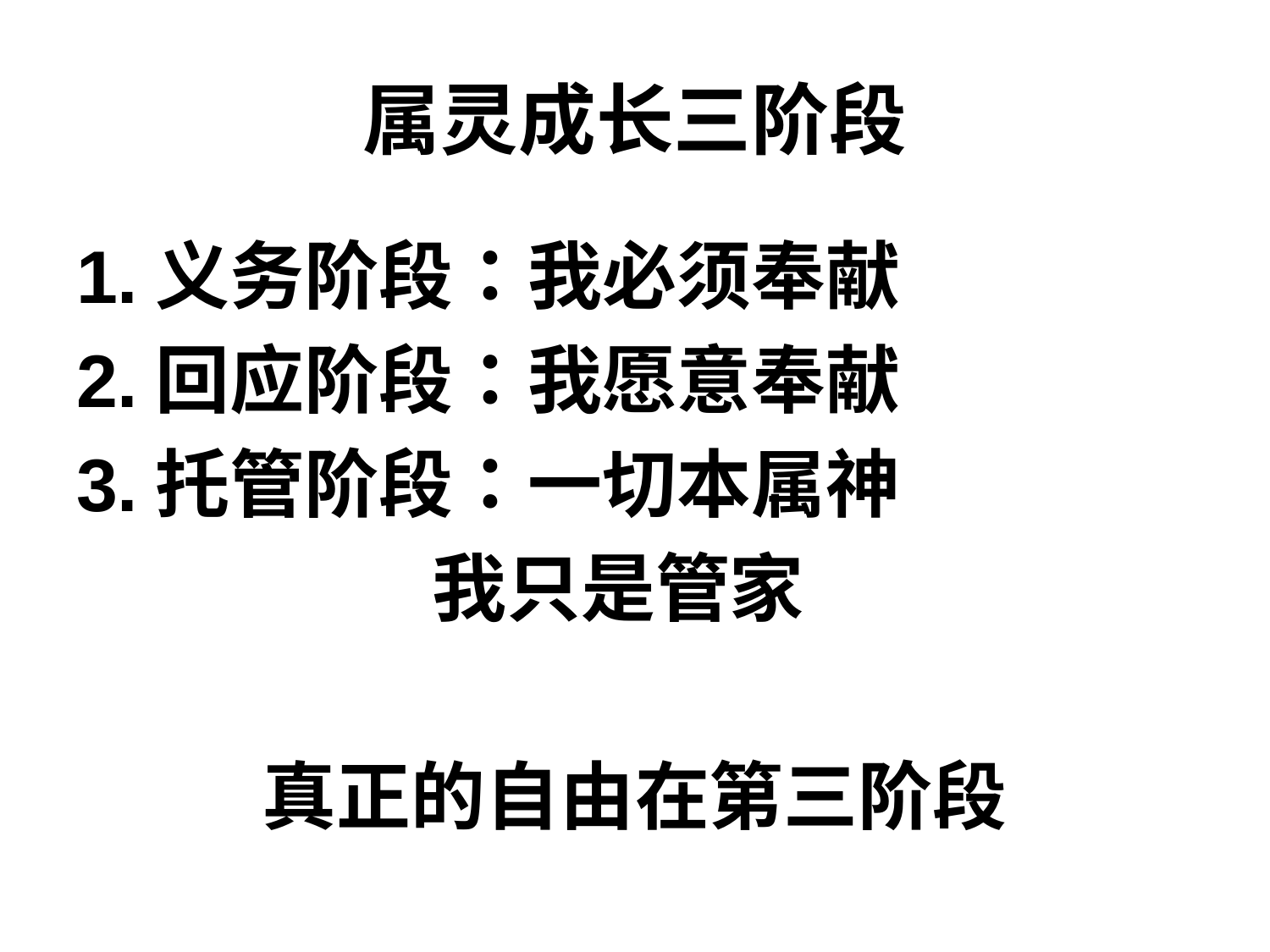

# 属灵成长三阶段
1.义务阶段：我必须奉献
2.回应阶段：我愿意奉献
3.托管阶段：一切本属神
                    我只是管家

真正的自由在第三阶段